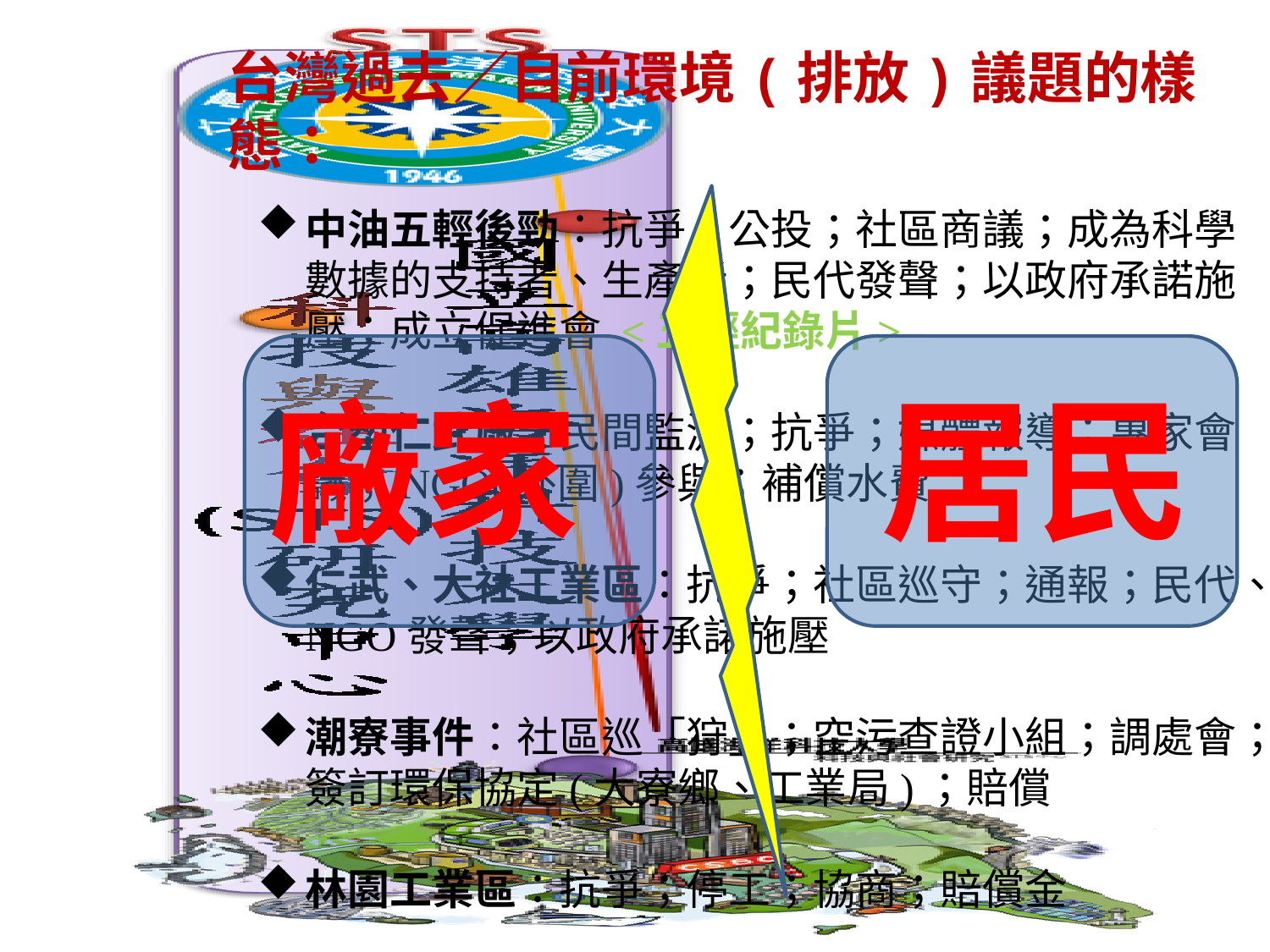

台灣過去／目前環境(排放)議題的樣態：

中油五輕後勁：抗爭；公投；社區商議；成為科學數據的支持者、生產者；民代發聲；以政府承諾施壓；成立促進會 <五輕紀錄片>

台塑仁武廠：民間監測；抗爭；媒體報導；專家會議；NGO(外圍)參與；補償水費

仁武、大社工業區：抗爭；社區巡守；通報；民代、NGO發聲；以政府承諾施壓

潮寮事件：社區巡「狩」；空污查證小組；調處會；簽訂環保協定(大寮鄉、工業局)；賠償

林園工業區：抗爭；停工；協商；賠償金

居民
廠家